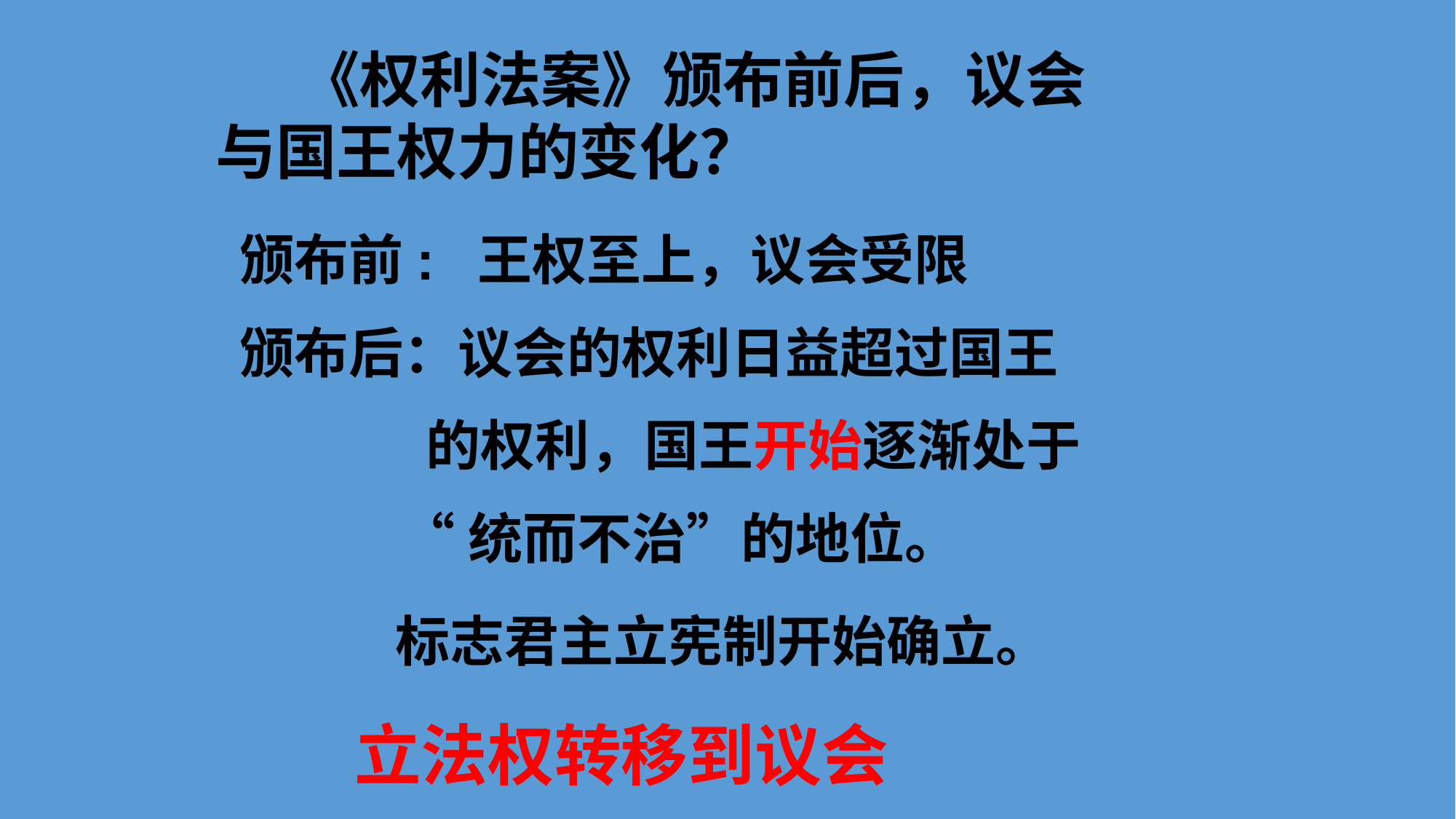

《权利法案》颁布前后，议会与国王权力的变化？
颁布前:  王权至上，议会受限
颁布后：议会的权利日益超过国王
              的权利，国王开始逐渐处于
             “统而不治”的地位。
    标志君主立宪制开始确立。
立法权转移到议会